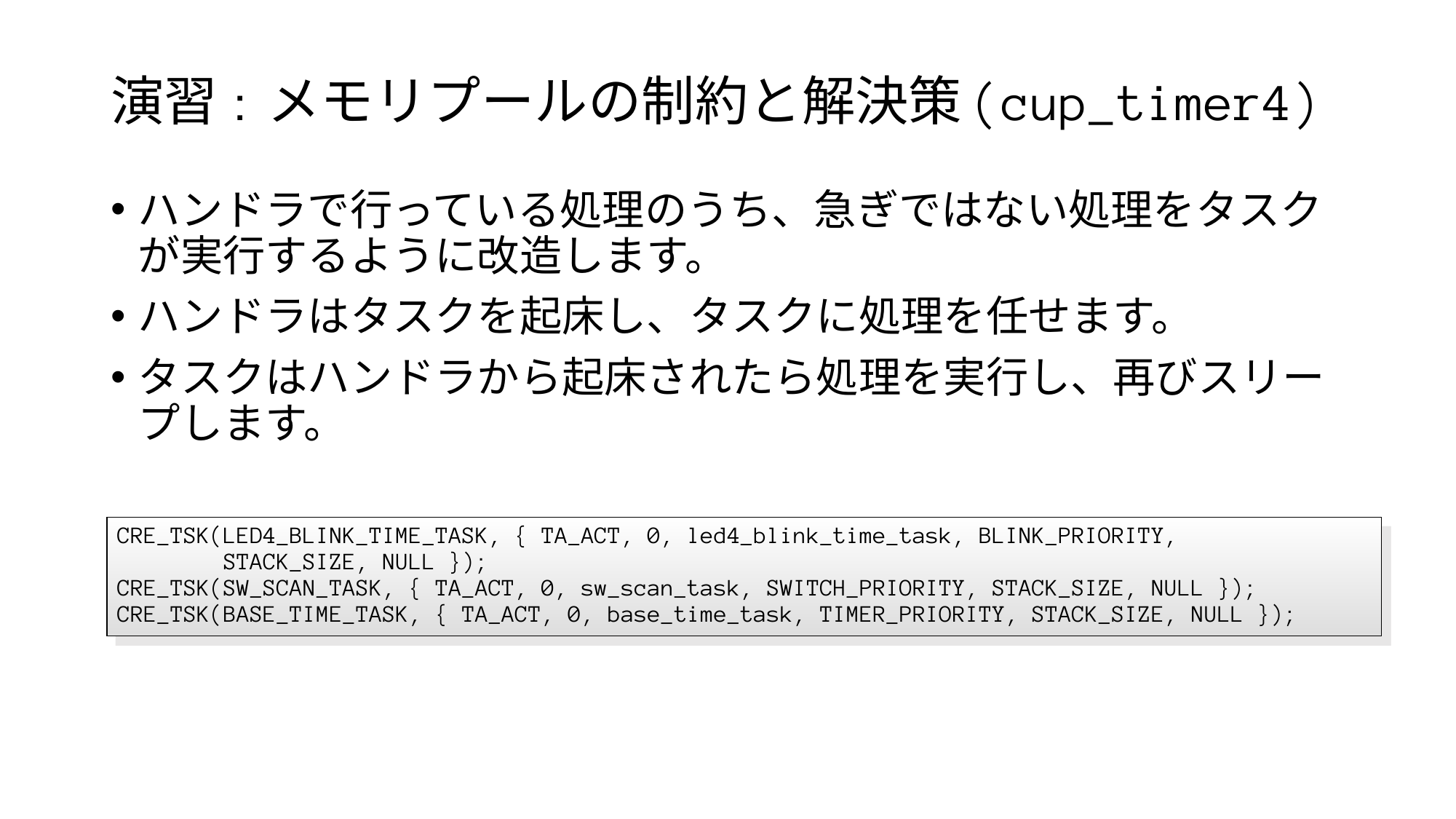

# 演習:メモリプールの制約と解決策(cup_timer4)
ハンドラで行っている処理のうち、急ぎではない処理をタスクが実行するように改造します。
ハンドラはタスクを起床し、タスクに処理を任せます。
タスクはハンドラから起床されたら処理を実行し、再びスリープします。

CRE_TSK(LED4_BLINK_TIME_TASK, { TA_ACT, 0, led4_blink_time_task, BLINK_PRIORITY,
        STACK_SIZE, NULL });
CRE_TSK(SW_SCAN_TASK, { TA_ACT, 0, sw_scan_task, SWITCH_PRIORITY, STACK_SIZE, NULL });
CRE_TSK(BASE_TIME_TASK, { TA_ACT, 0, base_time_task, TIMER_PRIORITY, STACK_SIZE, NULL });